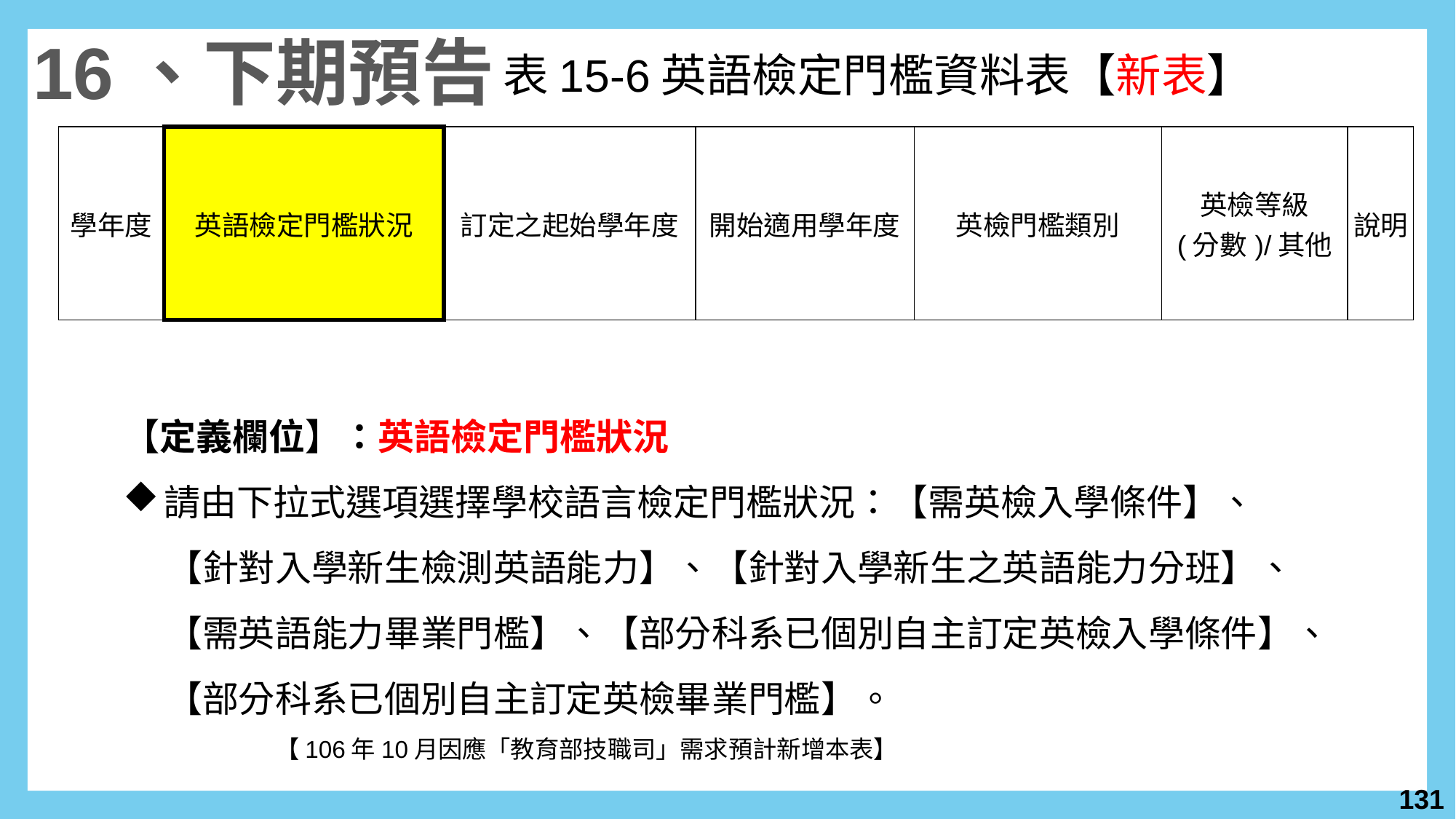

16、下期預告
表15-6英語檢定門檻資料表【新表】

| 學年度 | 英語檢定門檻狀況 | 訂定之起始學年度 | 開始適用學年度 | 英檢門檻類別 | 英檢等級 (分數)/其他 | 說明 |
| --- | --- | --- | --- | --- | --- | --- |
【定義欄位】：英語檢定門檻狀況
請由下拉式選項選擇學校語言檢定門檻狀況：【需英檢入學條件】、
【針對入學新生檢測英語能力】、【針對入學新生之英語能力分班】、
【需英語能力畢業門檻】、【部分科系已個別自主訂定英檢入學條件】、
【部分科系已個別自主訂定英檢畢業門檻】。
	【106年10月因應「教育部技職司」需求預計新增本表】

131